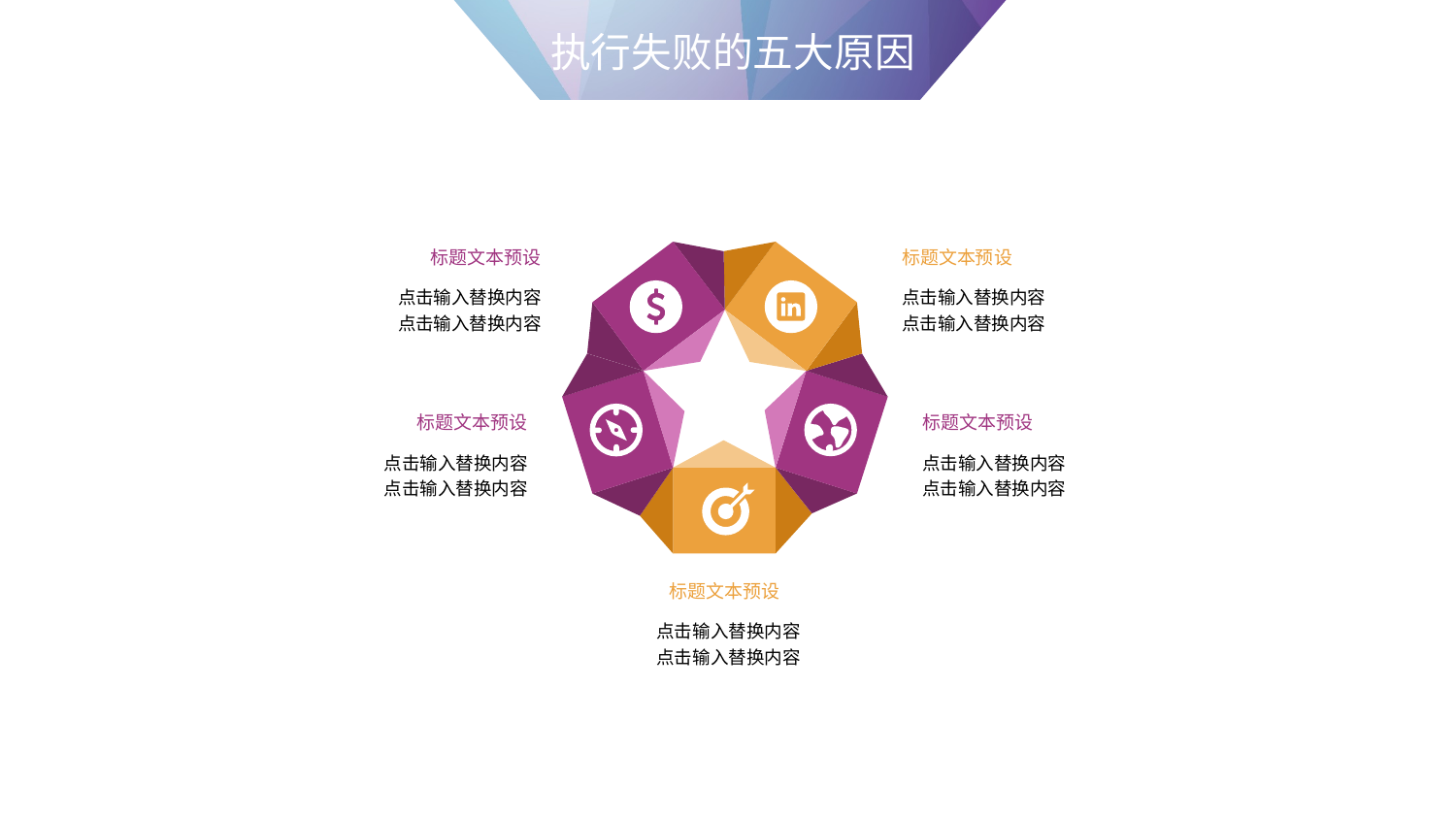

执行失败的五大原因
标题文本预设
点击输入替换内容
点击输入替换内容
标题文本预设
点击输入替换内容
点击输入替换内容
标题文本预设
点击输入替换内容
点击输入替换内容
标题文本预设
点击输入替换内容
点击输入替换内容
标题文本预设
点击输入替换内容
点击输入替换内容